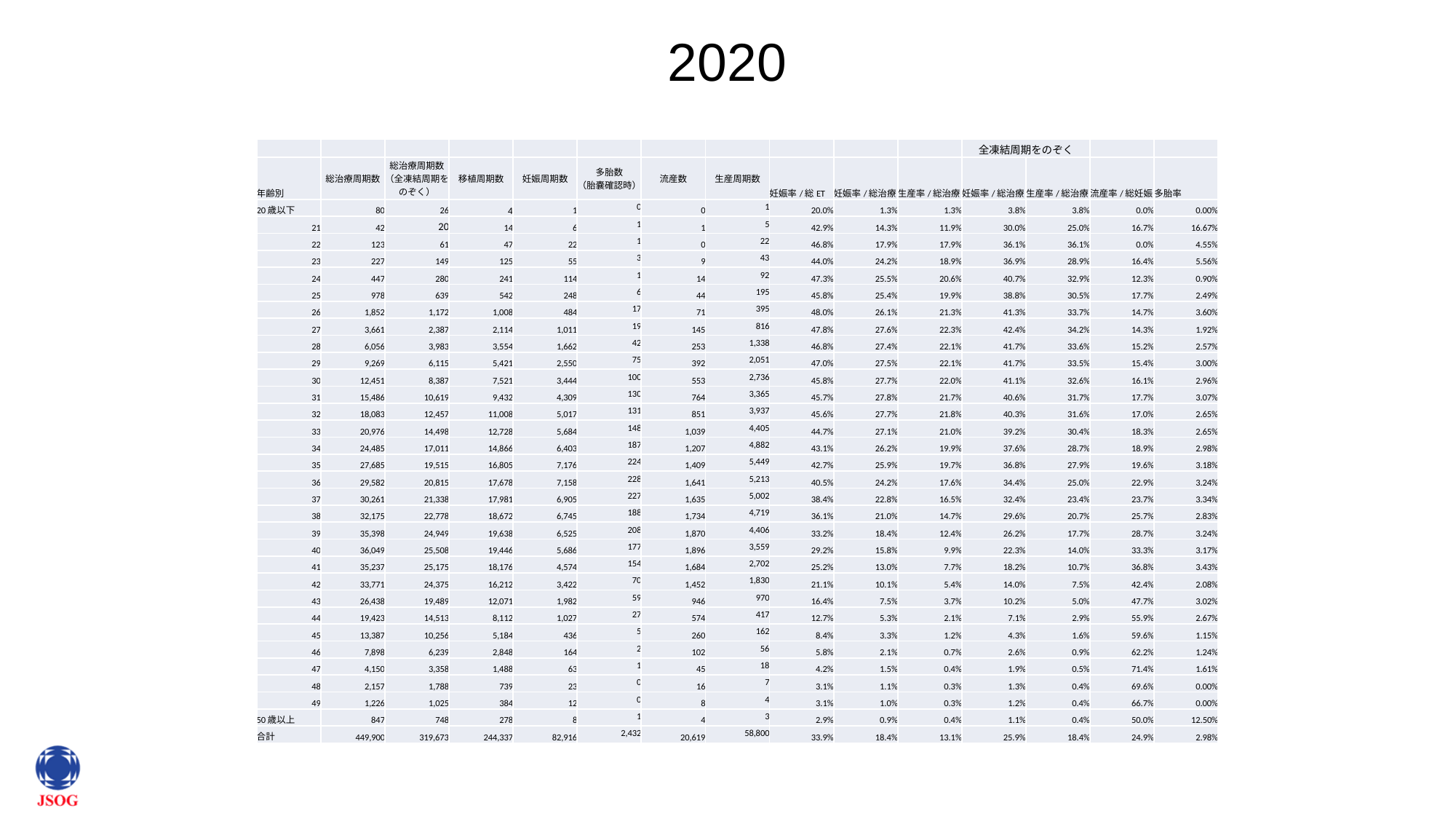

# 2020
|  |  |  |  |  |  |  |  |  |  |  | 全凍結周期をのぞく |  |  |  |
| --- | --- | --- | --- | --- | --- | --- | --- | --- | --- | --- | --- | --- | --- | --- |
| 年齢別 | 総治療周期数 | 総治療周期数（全凍結周期をのぞく） | 移植周期数 | 妊娠周期数 | 多胎数 （胎嚢確認時） | 流産数 | 生産周期数 | 妊娠率/総ET | 妊娠率/総治療 | 生産率/総治療 | 妊娠率/総治療 | 生産率/総治療 | 流産率/総妊娠 | 多胎率 |
| 20歳以下 | 80 | 26 | 4 | 1 | 0 | 0 | 1 | 20.0% | 1.3% | 1.3% | 3.8% | 3.8% | 0.0% | 0.00% |
| 21 | 42 | 20 | 14 | 6 | 1 | 1 | 5 | 42.9% | 14.3% | 11.9% | 30.0% | 25.0% | 16.7% | 16.67% |
| 22 | 123 | 61 | 47 | 22 | 1 | 0 | 22 | 46.8% | 17.9% | 17.9% | 36.1% | 36.1% | 0.0% | 4.55% |
| 23 | 227 | 149 | 125 | 55 | 3 | 9 | 43 | 44.0% | 24.2% | 18.9% | 36.9% | 28.9% | 16.4% | 5.56% |
| 24 | 447 | 280 | 241 | 114 | 1 | 14 | 92 | 47.3% | 25.5% | 20.6% | 40.7% | 32.9% | 12.3% | 0.90% |
| 25 | 978 | 639 | 542 | 248 | 6 | 44 | 195 | 45.8% | 25.4% | 19.9% | 38.8% | 30.5% | 17.7% | 2.49% |
| 26 | 1,852 | 1,172 | 1,008 | 484 | 17 | 71 | 395 | 48.0% | 26.1% | 21.3% | 41.3% | 33.7% | 14.7% | 3.60% |
| 27 | 3,661 | 2,387 | 2,114 | 1,011 | 19 | 145 | 816 | 47.8% | 27.6% | 22.3% | 42.4% | 34.2% | 14.3% | 1.92% |
| 28 | 6,056 | 3,983 | 3,554 | 1,662 | 42 | 253 | 1,338 | 46.8% | 27.4% | 22.1% | 41.7% | 33.6% | 15.2% | 2.57% |
| 29 | 9,269 | 6,115 | 5,421 | 2,550 | 75 | 392 | 2,051 | 47.0% | 27.5% | 22.1% | 41.7% | 33.5% | 15.4% | 3.00% |
| 30 | 12,451 | 8,387 | 7,521 | 3,444 | 100 | 553 | 2,736 | 45.8% | 27.7% | 22.0% | 41.1% | 32.6% | 16.1% | 2.96% |
| 31 | 15,486 | 10,619 | 9,432 | 4,309 | 130 | 764 | 3,365 | 45.7% | 27.8% | 21.7% | 40.6% | 31.7% | 17.7% | 3.07% |
| 32 | 18,083 | 12,457 | 11,008 | 5,017 | 131 | 851 | 3,937 | 45.6% | 27.7% | 21.8% | 40.3% | 31.6% | 17.0% | 2.65% |
| 33 | 20,976 | 14,498 | 12,728 | 5,684 | 148 | 1,039 | 4,405 | 44.7% | 27.1% | 21.0% | 39.2% | 30.4% | 18.3% | 2.65% |
| 34 | 24,485 | 17,011 | 14,866 | 6,403 | 187 | 1,207 | 4,882 | 43.1% | 26.2% | 19.9% | 37.6% | 28.7% | 18.9% | 2.98% |
| 35 | 27,685 | 19,515 | 16,805 | 7,176 | 224 | 1,409 | 5,449 | 42.7% | 25.9% | 19.7% | 36.8% | 27.9% | 19.6% | 3.18% |
| 36 | 29,582 | 20,815 | 17,678 | 7,158 | 228 | 1,641 | 5,213 | 40.5% | 24.2% | 17.6% | 34.4% | 25.0% | 22.9% | 3.24% |
| 37 | 30,261 | 21,338 | 17,981 | 6,905 | 227 | 1,635 | 5,002 | 38.4% | 22.8% | 16.5% | 32.4% | 23.4% | 23.7% | 3.34% |
| 38 | 32,175 | 22,778 | 18,672 | 6,745 | 188 | 1,734 | 4,719 | 36.1% | 21.0% | 14.7% | 29.6% | 20.7% | 25.7% | 2.83% |
| 39 | 35,398 | 24,949 | 19,638 | 6,525 | 208 | 1,870 | 4,406 | 33.2% | 18.4% | 12.4% | 26.2% | 17.7% | 28.7% | 3.24% |
| 40 | 36,049 | 25,508 | 19,446 | 5,686 | 177 | 1,896 | 3,559 | 29.2% | 15.8% | 9.9% | 22.3% | 14.0% | 33.3% | 3.17% |
| 41 | 35,237 | 25,175 | 18,176 | 4,574 | 154 | 1,684 | 2,702 | 25.2% | 13.0% | 7.7% | 18.2% | 10.7% | 36.8% | 3.43% |
| 42 | 33,771 | 24,375 | 16,212 | 3,422 | 70 | 1,452 | 1,830 | 21.1% | 10.1% | 5.4% | 14.0% | 7.5% | 42.4% | 2.08% |
| 43 | 26,438 | 19,489 | 12,071 | 1,982 | 59 | 946 | 970 | 16.4% | 7.5% | 3.7% | 10.2% | 5.0% | 47.7% | 3.02% |
| 44 | 19,423 | 14,513 | 8,112 | 1,027 | 27 | 574 | 417 | 12.7% | 5.3% | 2.1% | 7.1% | 2.9% | 55.9% | 2.67% |
| 45 | 13,387 | 10,256 | 5,184 | 436 | 5 | 260 | 162 | 8.4% | 3.3% | 1.2% | 4.3% | 1.6% | 59.6% | 1.15% |
| 46 | 7,898 | 6,239 | 2,848 | 164 | 2 | 102 | 56 | 5.8% | 2.1% | 0.7% | 2.6% | 0.9% | 62.2% | 1.24% |
| 47 | 4,150 | 3,358 | 1,488 | 63 | 1 | 45 | 18 | 4.2% | 1.5% | 0.4% | 1.9% | 0.5% | 71.4% | 1.61% |
| 48 | 2,157 | 1,788 | 739 | 23 | 0 | 16 | 7 | 3.1% | 1.1% | 0.3% | 1.3% | 0.4% | 69.6% | 0.00% |
| 49 | 1,226 | 1,025 | 384 | 12 | 0 | 8 | 4 | 3.1% | 1.0% | 0.3% | 1.2% | 0.4% | 66.7% | 0.00% |
| 50歳以上 | 847 | 748 | 278 | 8 | 1 | 4 | 3 | 2.9% | 0.9% | 0.4% | 1.1% | 0.4% | 50.0% | 12.50% |
| 合計 | 449,900 | 319,673 | 244,337 | 82,916 | 2,432 | 20,619 | 58,800 | 33.9% | 18.4% | 13.1% | 25.9% | 18.4% | 24.9% | 2.98% |